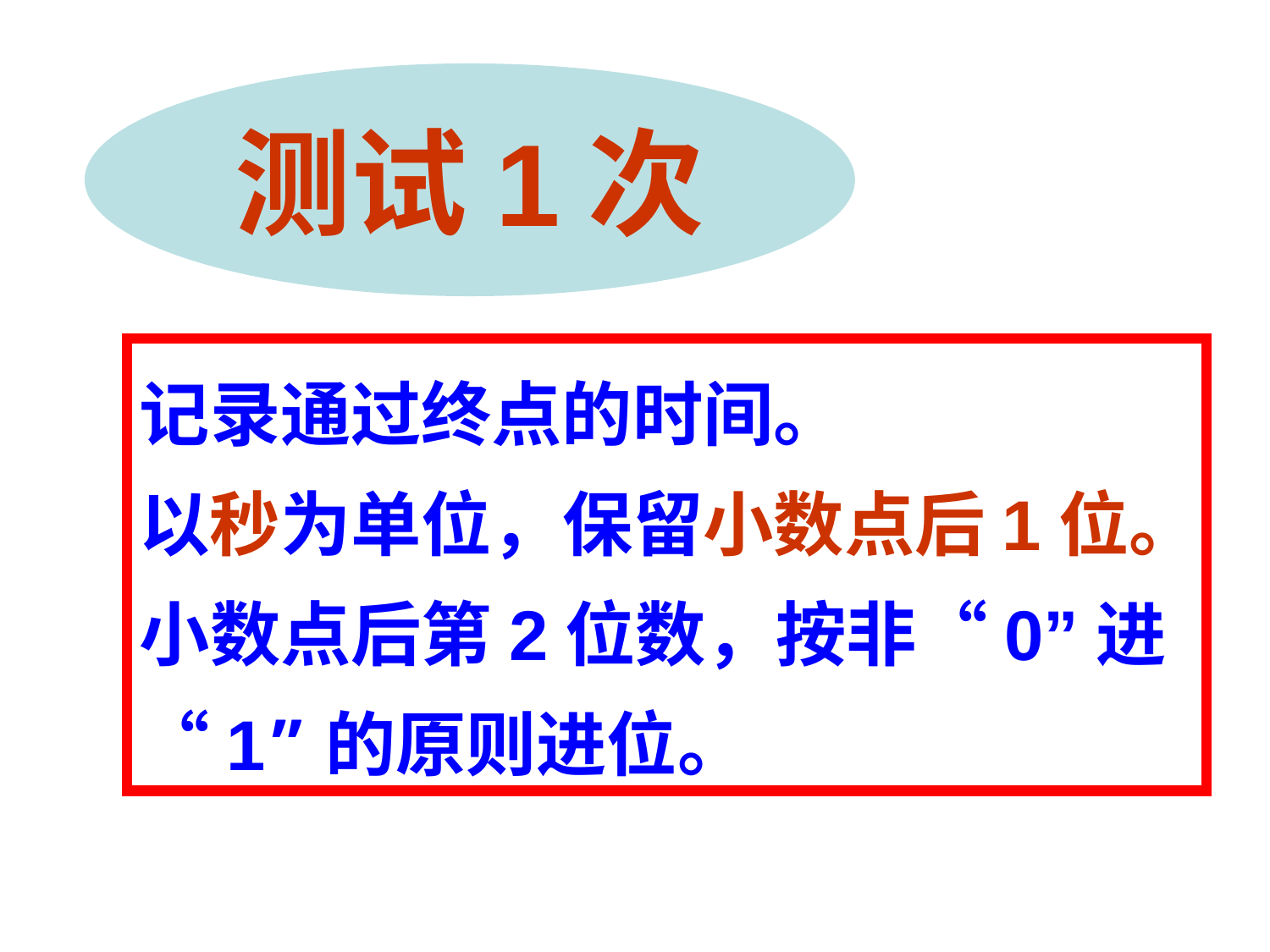

测试1次
记录通过终点的时间。
以秒为单位，保留小数点后1位。
小数点后第2位数，按非“0”进“1”的原则进位。